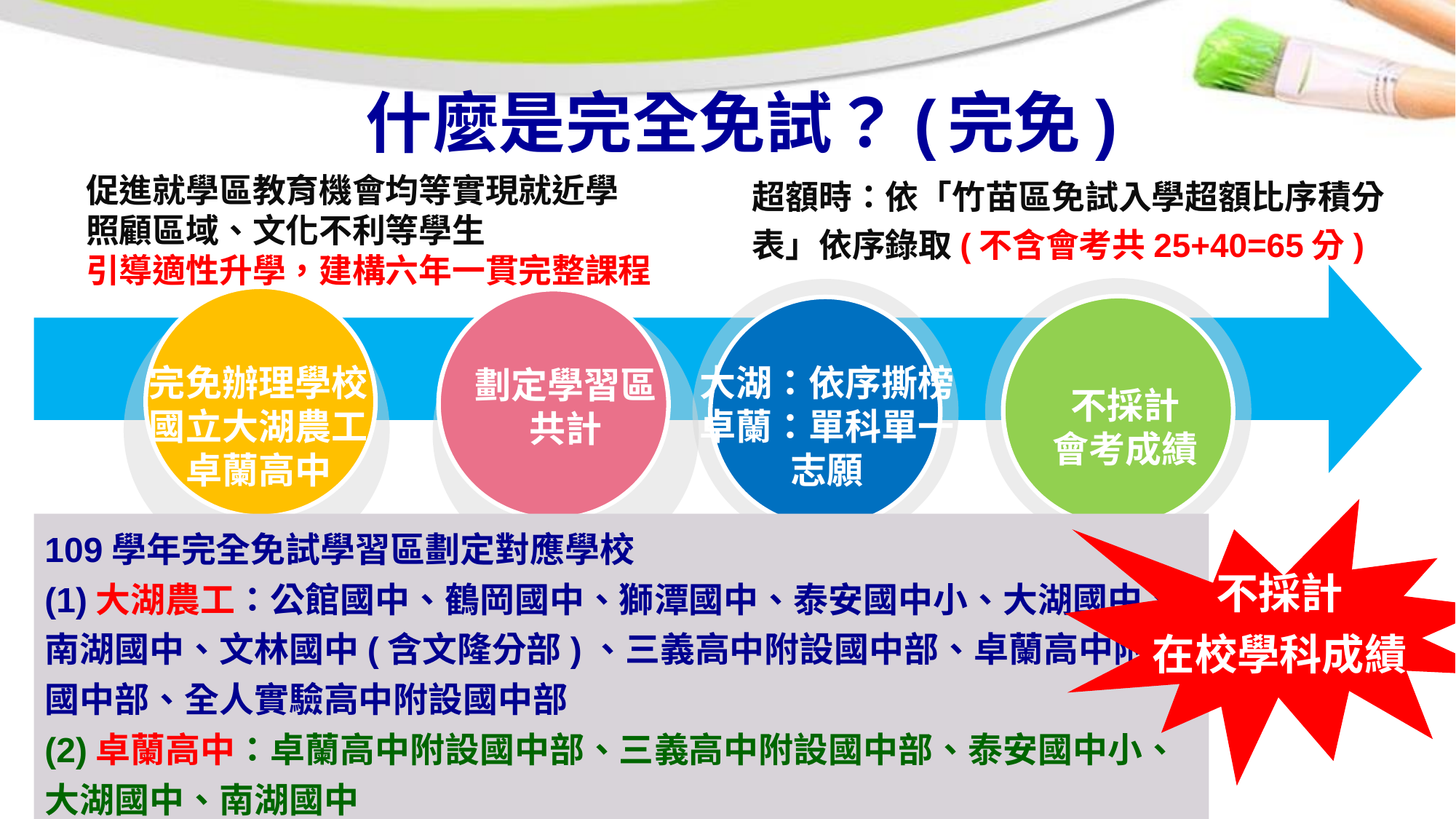

什麼是完全免試？(完免)
促進就學區教育機會均等實現就近學
照顧區域、文化不利等學生
引導適性升學，建構六年一貫完整課程
超額時：依「竹苗區免試入學超額比序積分表」依序錄取(不含會考共25+40=65分)

不採計
會考成績

大湖：依序撕榜
卓蘭：單科單一志願

完免辦理學校
國立大湖農工
卓蘭高中

劃定學習區
共計

不採計
在校學科成績
109學年完全免試學習區劃定對應學校
(1)大湖農工：公館國中、鶴岡國中、獅潭國中、泰安國中小、大湖國中、南湖國中、文林國中(含文隆分部)、三義高中附設國中部、卓蘭高中附設國中部、全人實驗高中附設國中部
(2)卓蘭高中：卓蘭高中附設國中部、三義高中附設國中部、泰安國中小、大湖國中、南湖國中